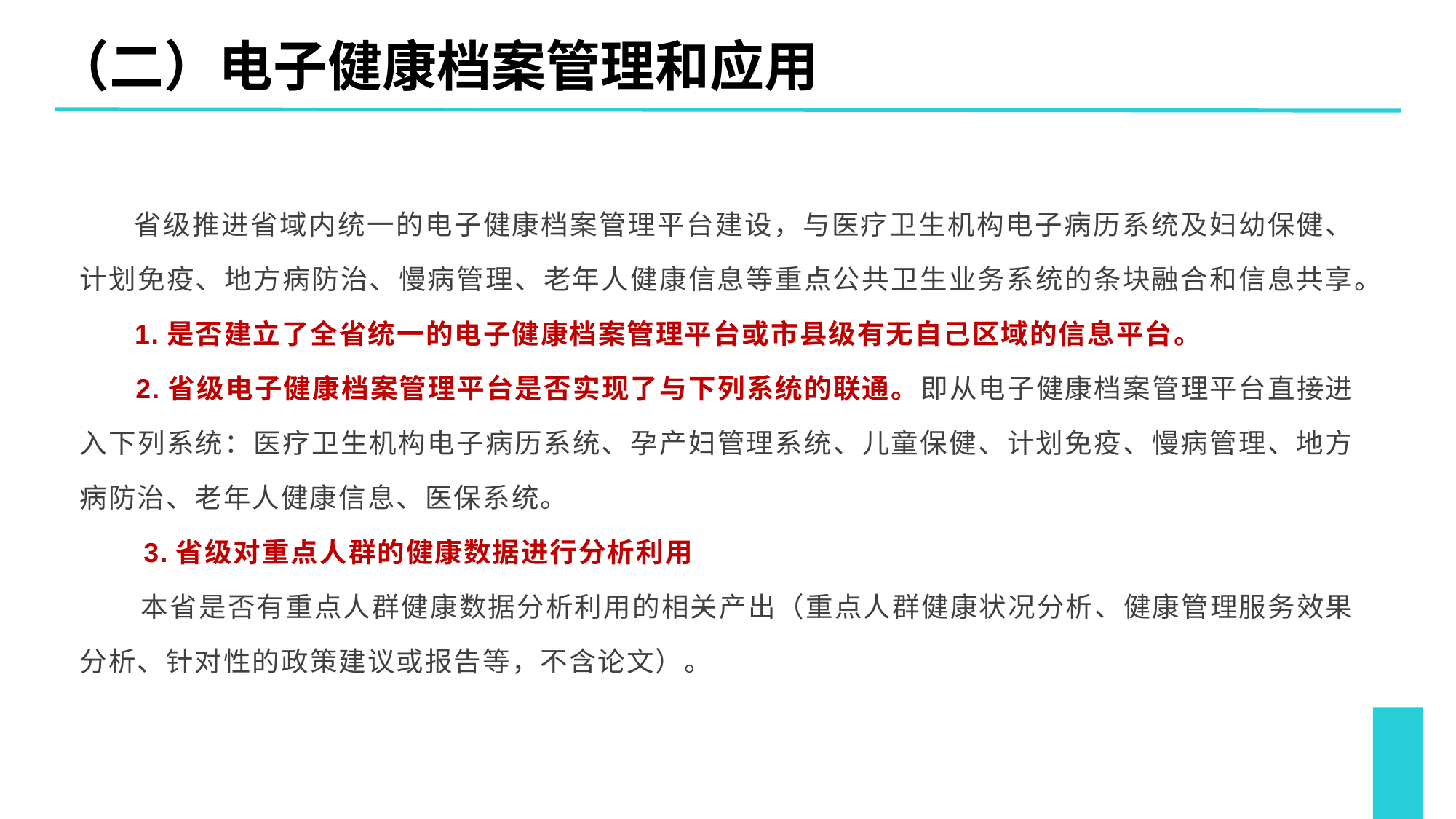

（二）电子健康档案管理和应用
      省级推进省域内统一的电子健康档案管理平台建设，与医疗卫生机构电子病历系统及妇幼保健、计划免疫、地方病防治、慢病管理、老年人健康信息等重点公共卫生业务系统的条块融合和信息共享。
      1.是否建立了全省统一的电子健康档案管理平台或市县级有无自己区域的信息平台。
      2.省级电子健康档案管理平台是否实现了与下列系统的联通。即从电子健康档案管理平台直接进入下列系统：医疗卫生机构电子病历系统、孕产妇管理系统、儿童保健、计划免疫、慢病管理、地方病防治、老年人健康信息、医保系统。
       3.省级对重点人群的健康数据进行分析利用
       本省是否有重点人群健康数据分析利用的相关产出（重点人群健康状况分析、健康管理服务效果分析、针对性的政策建议或报告等，不含论文）。